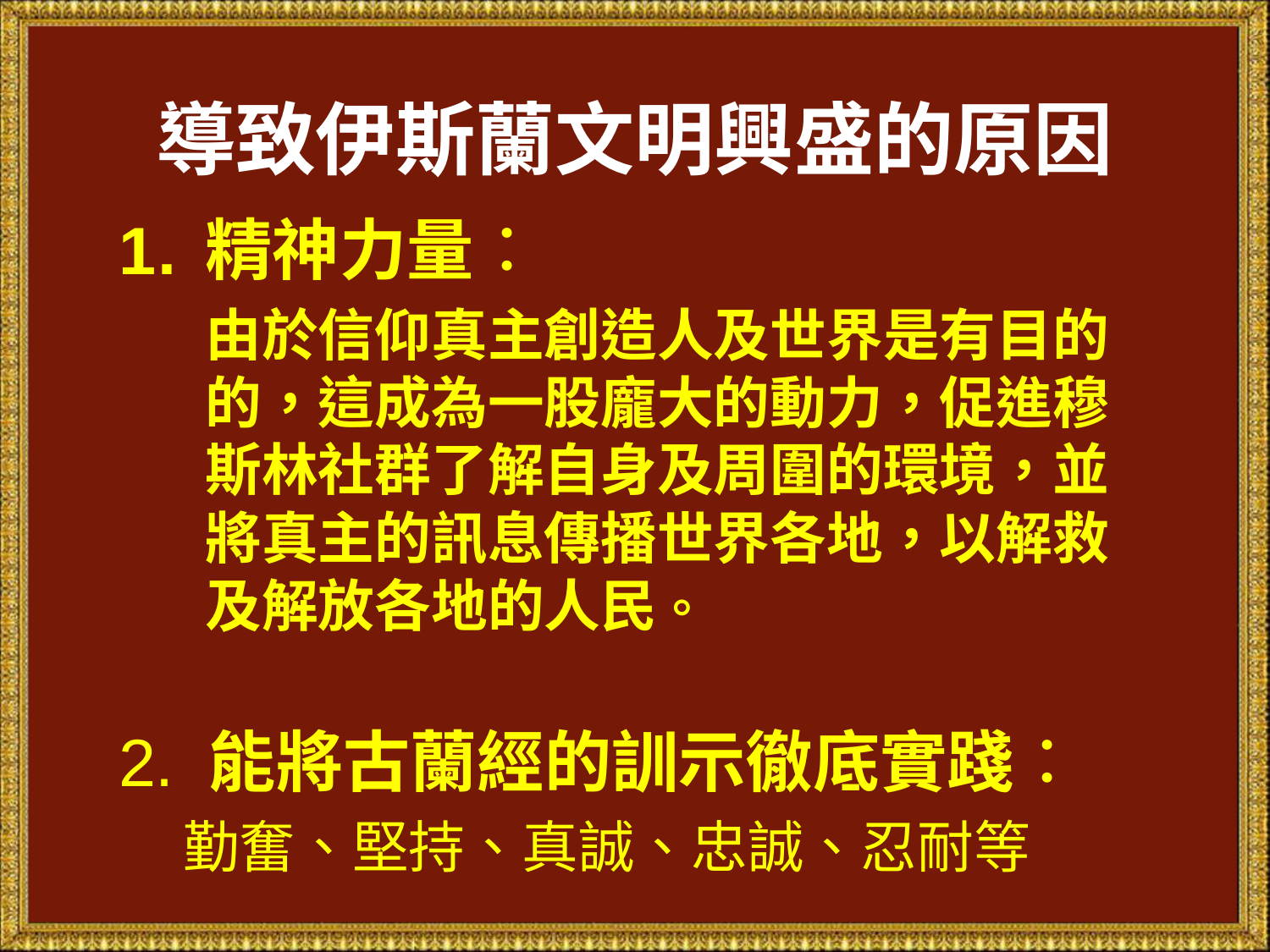

導致伊斯蘭文明興盛的原因
精神力量：
由於信仰真主創造人及世界是有目的的，這成為一股龐大的動力，促進穆斯林社群了解自身及周圍的環境，並將真主的訊息傳播世界各地，以解救及解放各地的人民。

2. 能將古蘭經的訓示徹底實踐：
    勤奮、堅持、真誠、忠誠、忍耐等